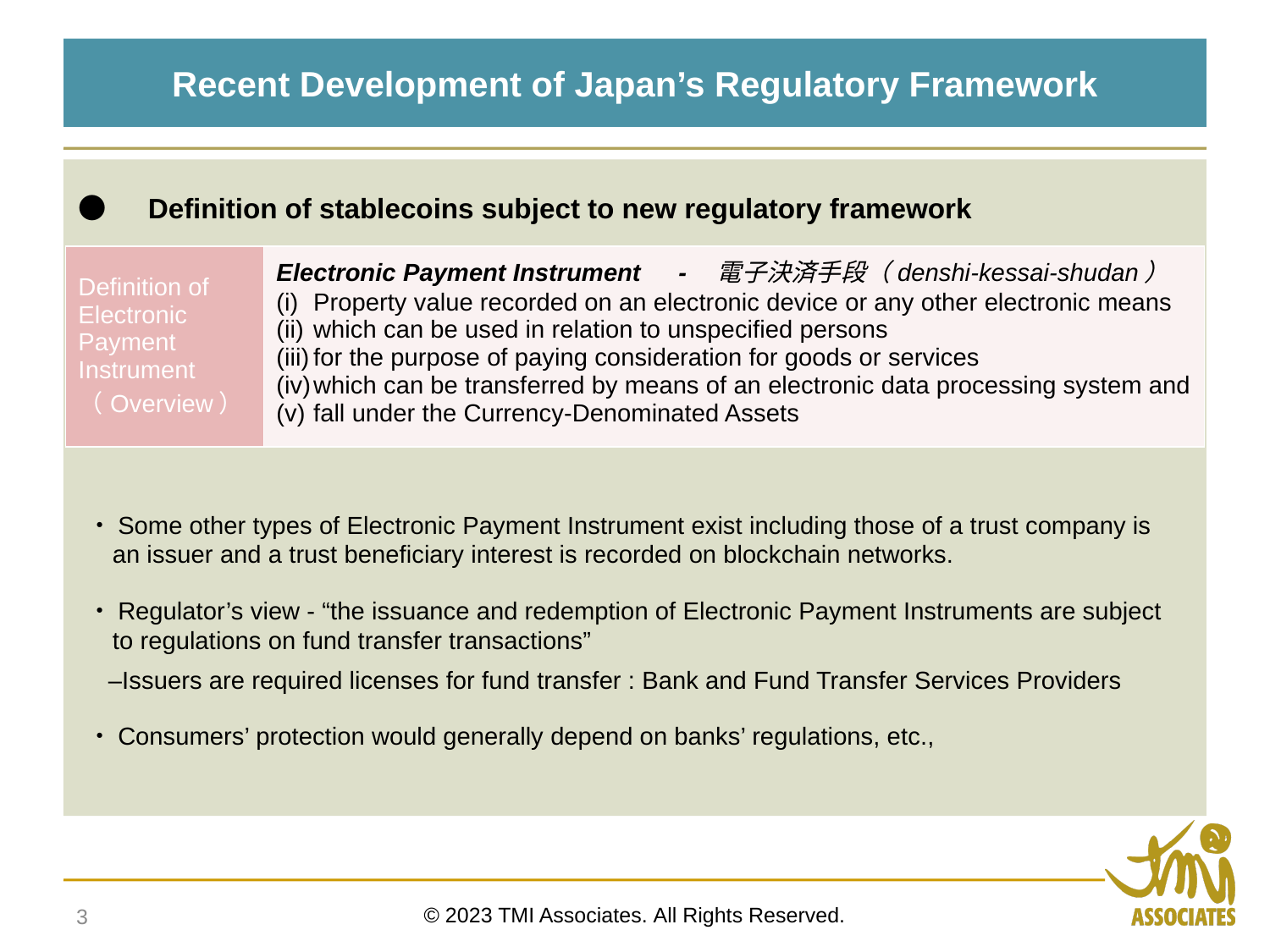

# Recent Development of Japan’s Regulatory Framework

●　Definition of stablecoins subject to new regulatory framework
| Definition of Electronic Payment Instrument （Overview） | Electronic Payment Instrument　-　電子決済手段（denshi-kessai-shudan） Property value recorded on an electronic device or any other electronic means which can be used in relation to unspecified persons for the purpose of paying consideration for goods or services which can be transferred by means of an electronic data processing system and fall under the Currency-Denominated Assets |
| --- | --- |
・Some other types of Electronic Payment Instrument exist including those of a trust company is
an issuer and a trust beneficiary interest is recorded on blockchain networks.
・Regulator’s view - “the issuance and redemption of Electronic Payment Instruments are subject to regulations on fund transfer transactions”
   –Issuers are required licenses for fund transfer : Bank and Fund Transfer Services Providers
・Consumers’ protection would generally depend on banks’ regulations, etc.,
© 2023 TMI Associates. All Rights Reserved.
3